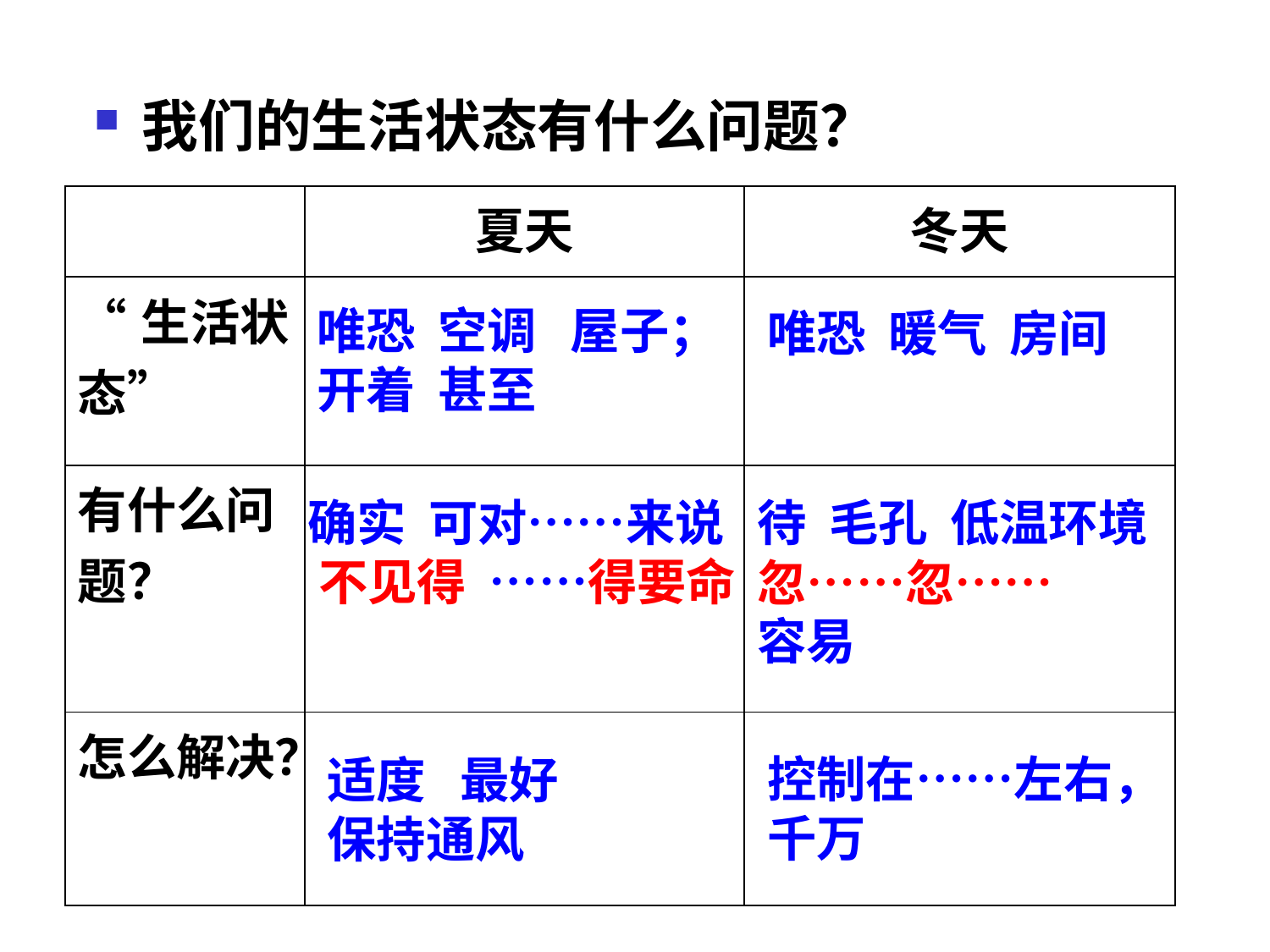

我们的生活状态有什么问题？
|  | 夏天 | 冬天 |
| --- | --- | --- |
| “生活状态” |  |  |
| 有什么问题？ |  |  |
| 怎么解决？ |  |  |
唯恐  空调   屋子；
开着  甚至
唯恐  暖气  房间
确实  可对……来说   不见得  ……得要命
待  毛孔  低温环境  忽……忽……
容易
控制在……左右，千万
适度   最好
保持通风